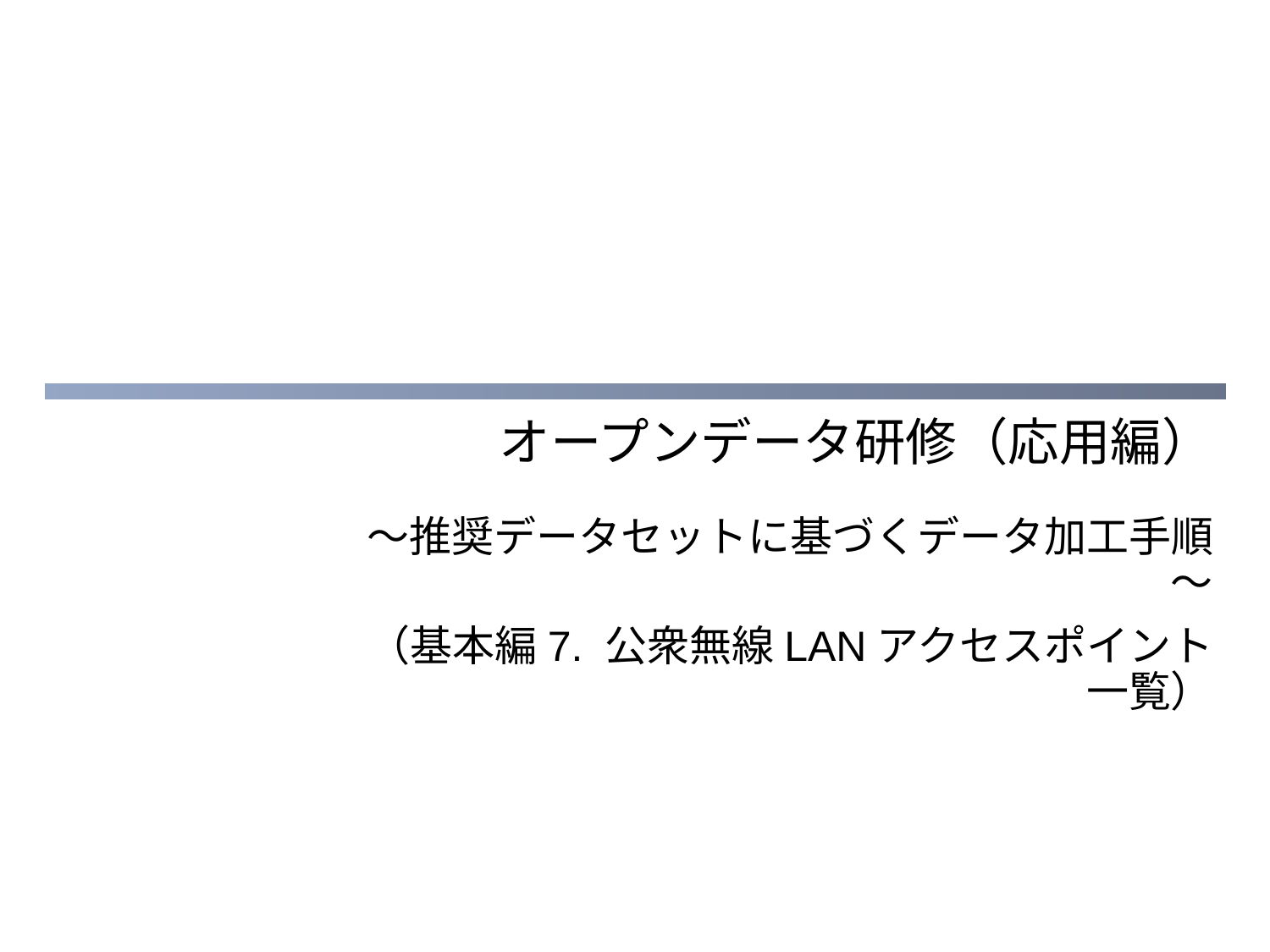

# オープンデータ研修（応用編）
～推奨データセットに基づくデータ加工手順～
（基本編7. 公衆無線LANアクセスポイント一覧）